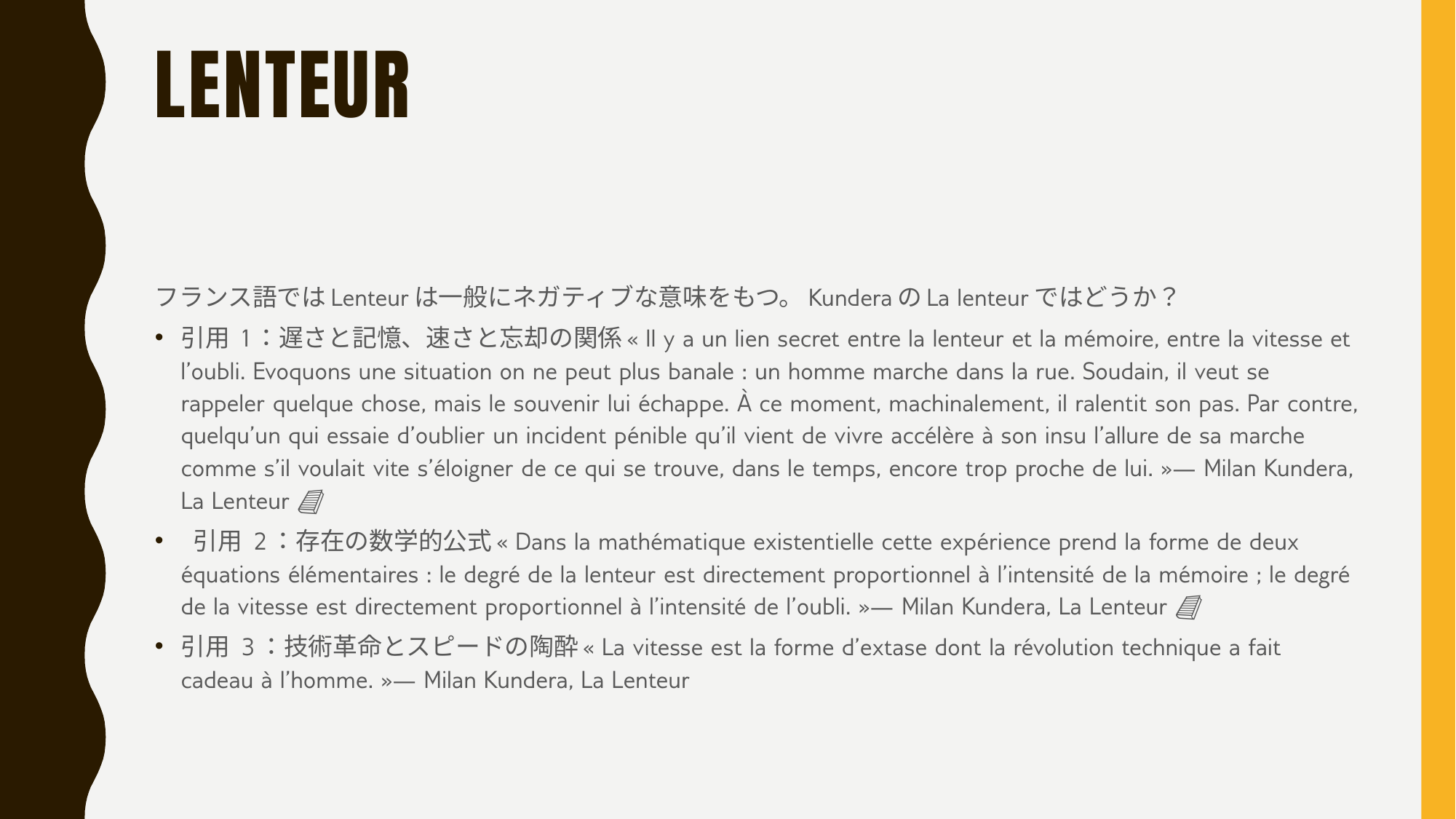

# Lenteur
フランス語ではLenteurは一般にネガティブな意味をもつ。KunderaのLa lenteurではどうか？
引用 1：遅さと記憶、速さと忘却の関係« Il y a un lien secret entre la lenteur et la mémoire, entre la vitesse et l’oubli. Evoquons une situation on ne peut plus banale : un homme marche dans la rue. Soudain, il veut se rappeler quelque chose, mais le souvenir lui échappe. À ce moment, machinalement, il ralentit son pas. Par contre, quelqu’un qui essaie d’oublier un incident pénible qu’il vient de vivre accélère à son insu l’allure de sa marche comme s’il voulait vite s’éloigner de ce qui se trouve, dans le temps, encore trop proche de lui. »— Milan Kundera, La Lenteur 📘
 引用 2：存在の数学的公式« Dans la mathématique existentielle cette expérience prend la forme de deux équations élémentaires : le degré de la lenteur est directement proportionnel à l’intensité de la mémoire ; le degré de la vitesse est directement proportionnel à l’intensité de l’oubli. »— Milan Kundera, La Lenteur 📘
引用 3：技術革命とスピードの陶酔« La vitesse est la forme d’extase dont la révolution technique a fait cadeau à l’homme. »— Milan Kundera, La Lenteur